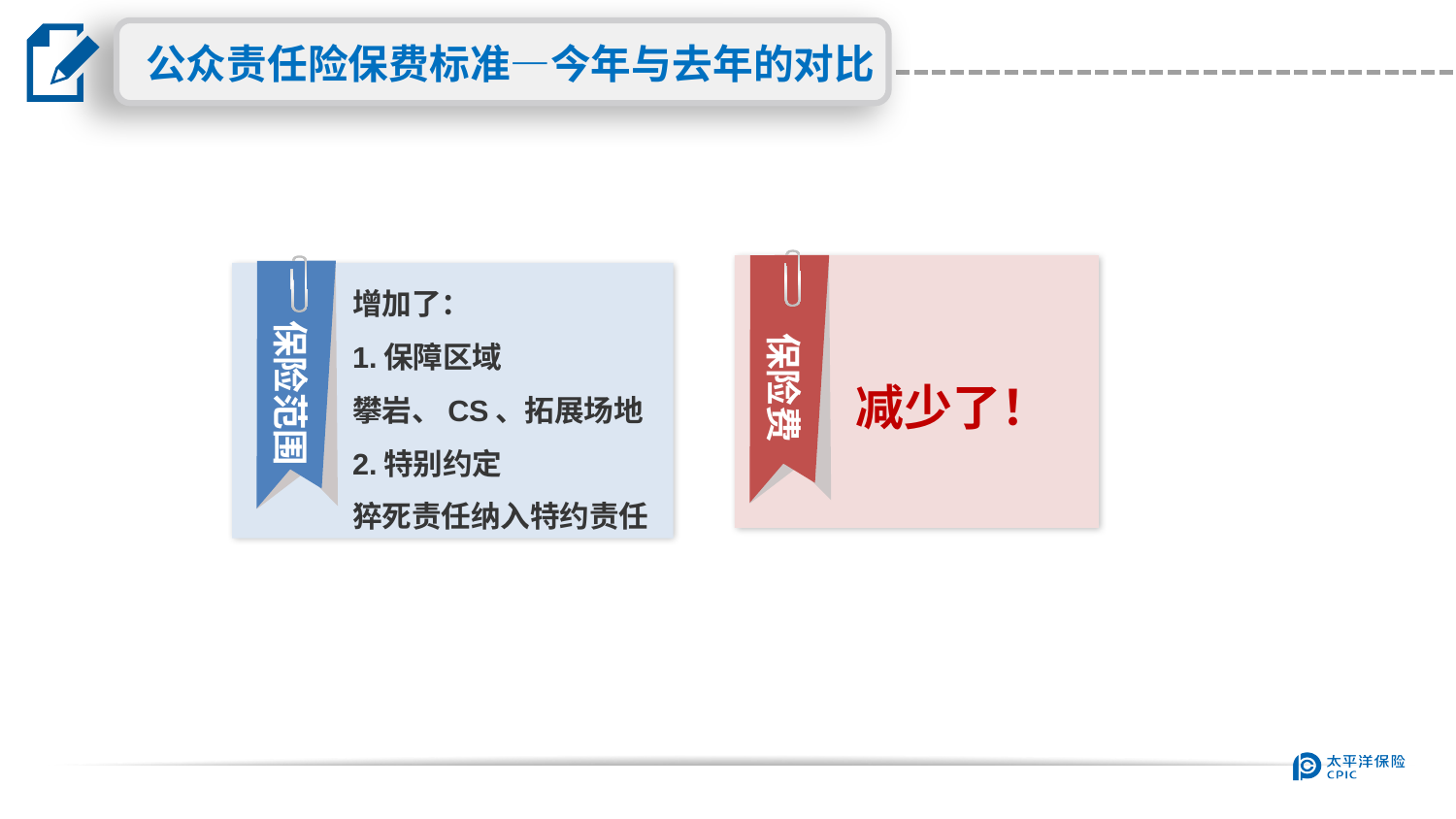

公众责任险保费标准—今年与去年的对比

保险费

减少了！

保险范围

增加了：
1.保障区域
攀岩、CS、拓展场地
2.特别约定
猝死责任纳入特约责任